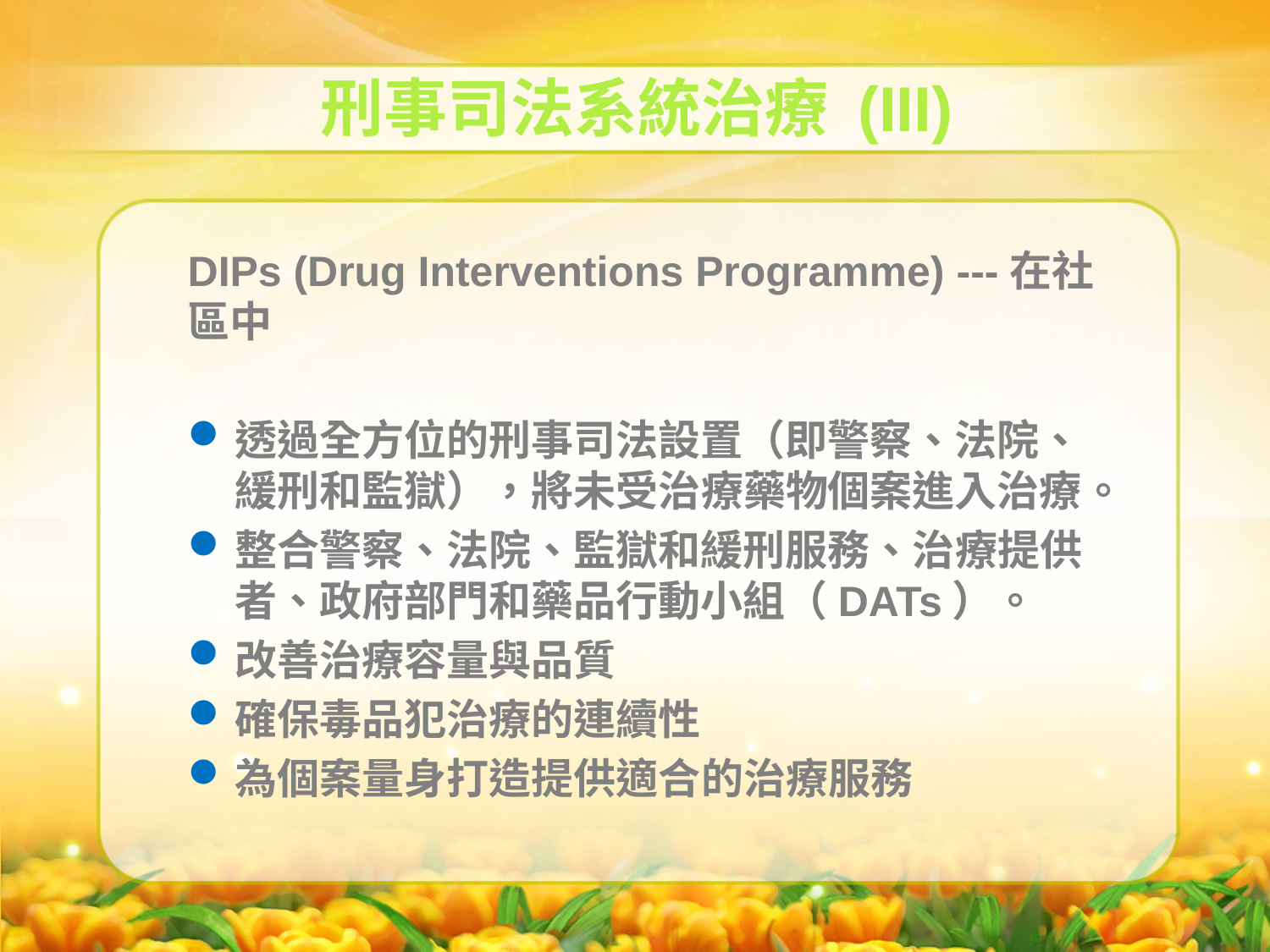

刑事司法系統治療 (III)
DIPs (Drug Interventions Programme) ---在社區中

透過全方位的刑事司法設置（即警察、法院、緩刑和監獄），將未受治療藥物個案進入治療。
整合警察、法院、監獄和緩刑服務、治療提供者、政府部門和藥品行動小組（DATs）。
改善治療容量與品質
確保毒品犯治療的連續性
為個案量身打造提供適合的治療服務